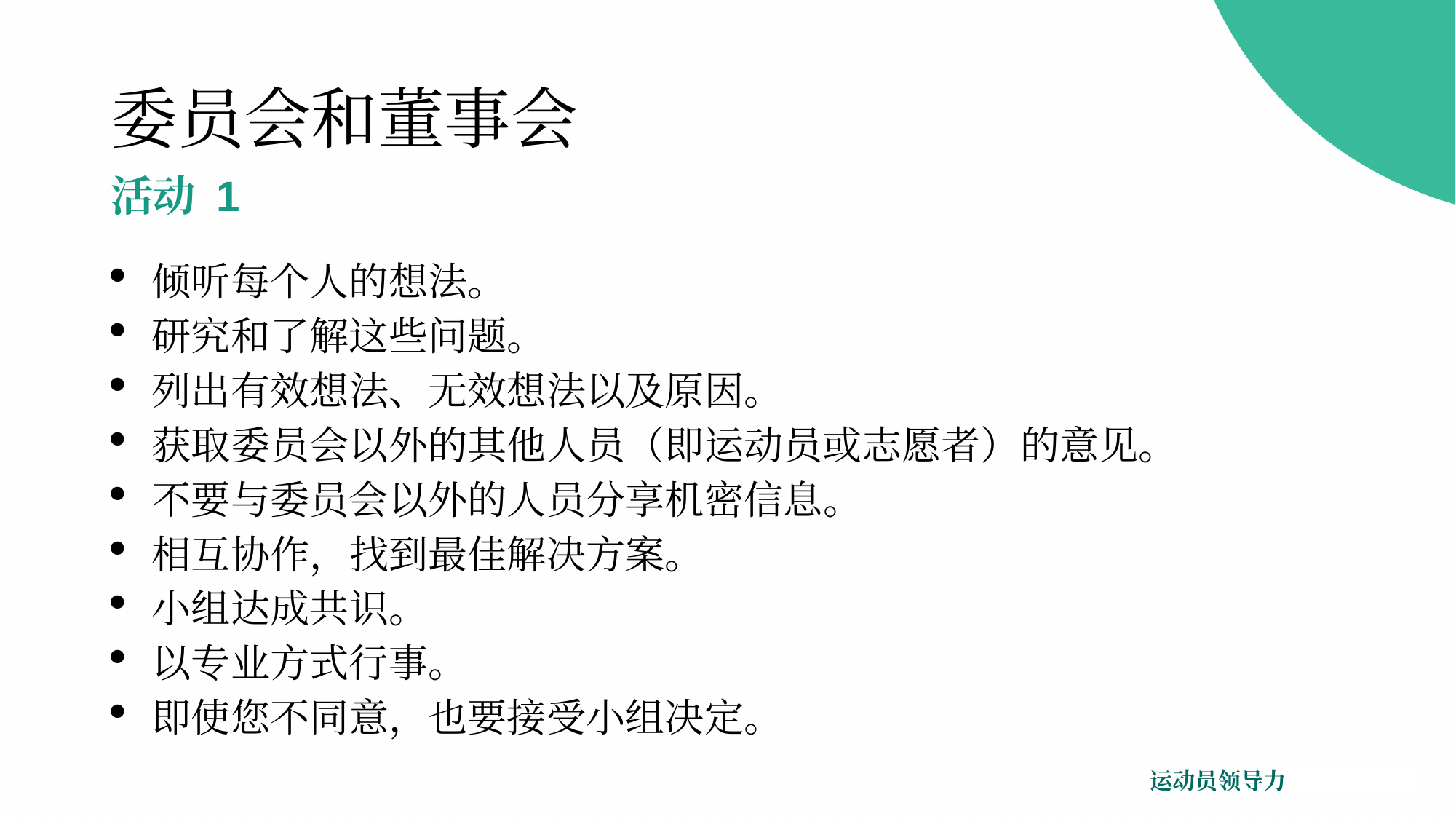

# 委员会和董事会
活动 1
倾听每个人的想法。
研究和了解这些问题。
列出有效想法、无效想法以及原因。
获取委员会以外的其他人员（即运动员或志愿者）的意见。
不要与委员会以外的人员分享机密信息。
相互协作，找到最佳解决方案。
小组达成共识。
以专业方式行事。
即使您不同意，也要接受小组决定。
运动员领导力